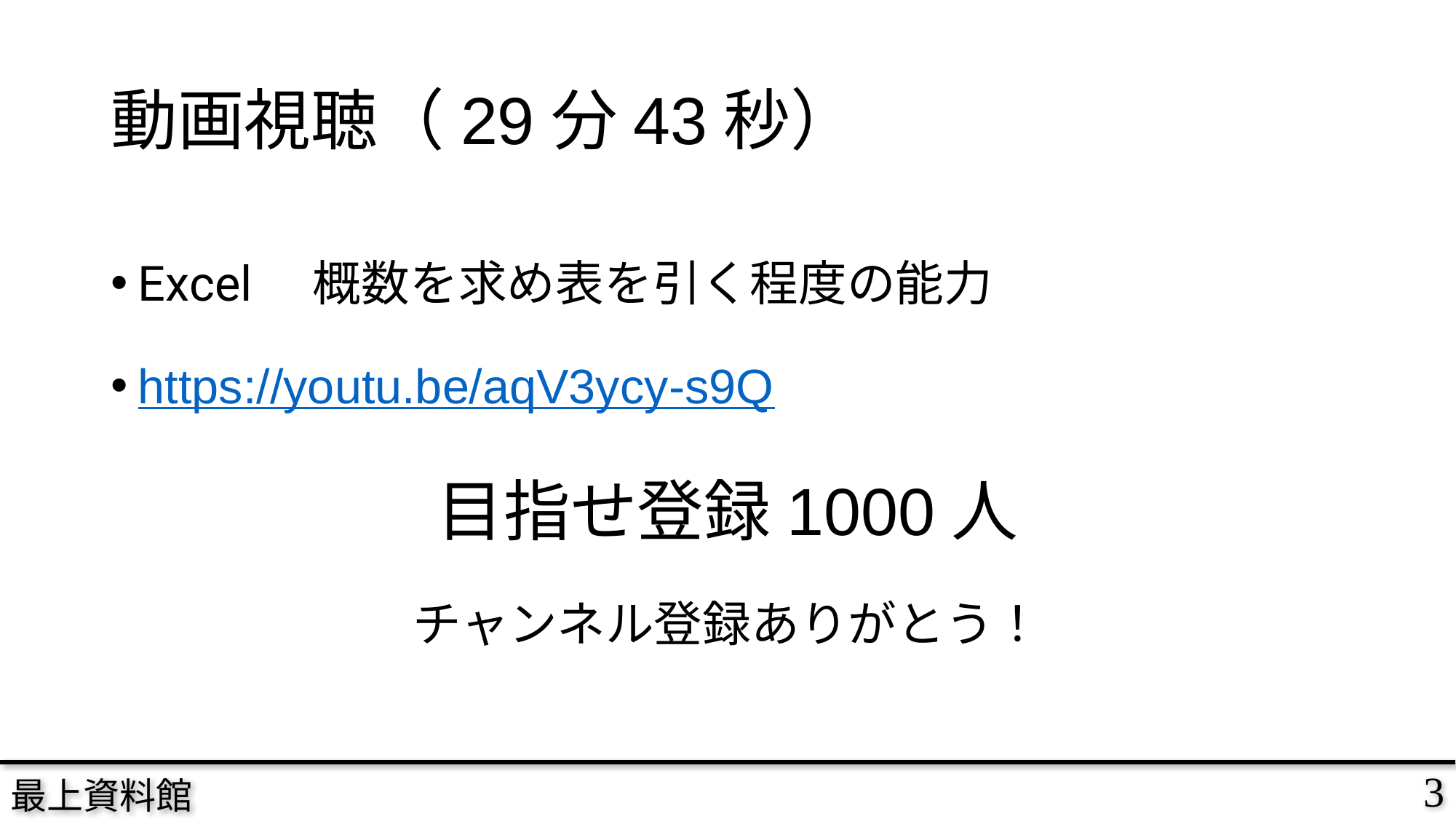

# 動画視聴（29分43秒）
Excel　概数を求め表を引く程度の能力
https://youtu.be/aqV3ycy-s9Q
目指せ登録1000人
チャンネル登録ありがとう！